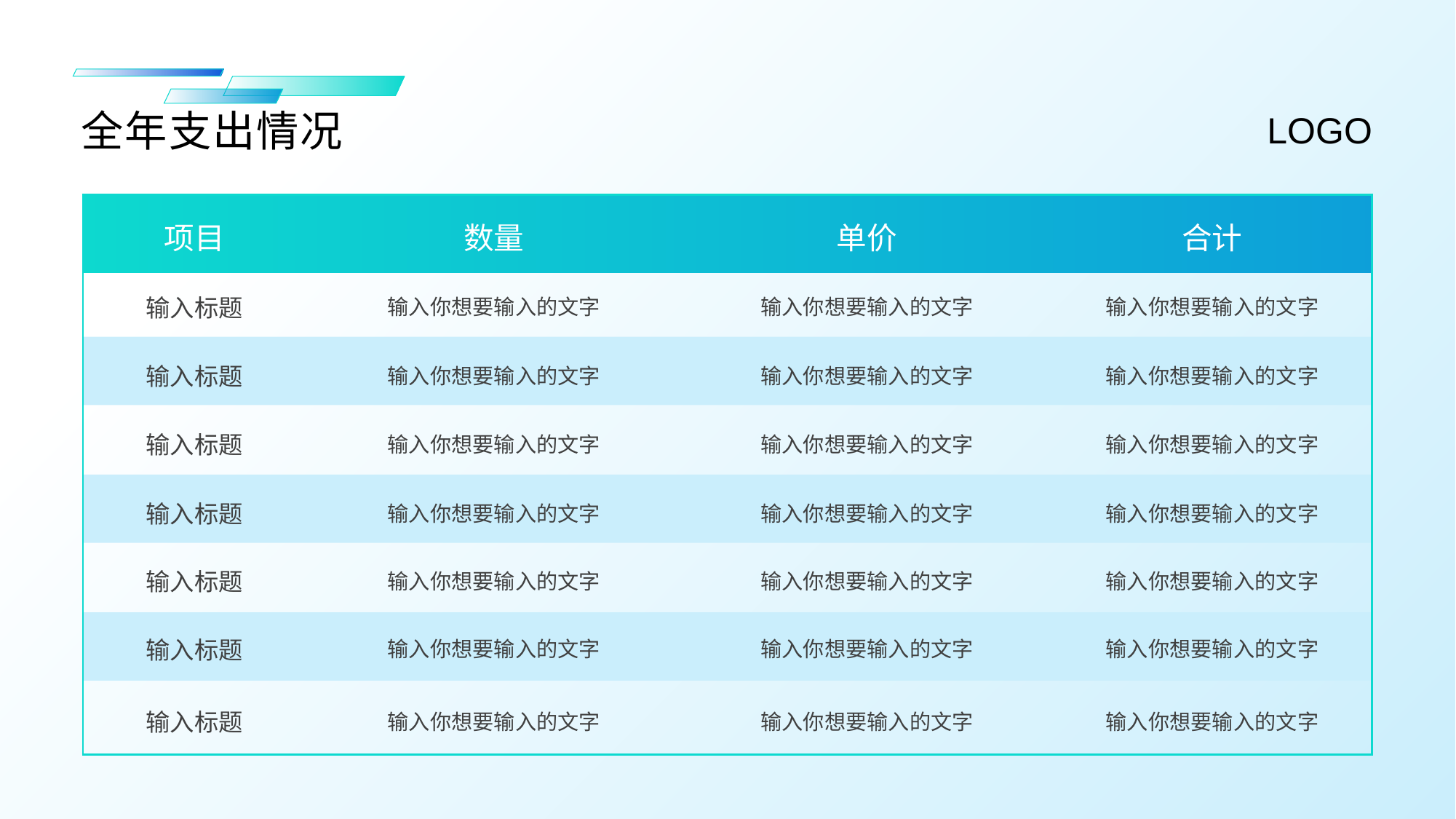

全年支出情况
| 项目 | 数量 | 单价 | 合计 |
| --- | --- | --- | --- |
| 输入标题 | 输入你想要输入的文字 | 输入你想要输入的文字 | 输入你想要输入的文字 |
| 输入标题 | 输入你想要输入的文字 | 输入你想要输入的文字 | 输入你想要输入的文字 |
| 输入标题 | 输入你想要输入的文字 | 输入你想要输入的文字 | 输入你想要输入的文字 |
| 输入标题 | 输入你想要输入的文字 | 输入你想要输入的文字 | 输入你想要输入的文字 |
| 输入标题 | 输入你想要输入的文字 | 输入你想要输入的文字 | 输入你想要输入的文字 |
| 输入标题 | 输入你想要输入的文字 | 输入你想要输入的文字 | 输入你想要输入的文字 |
| 输入标题 | 输入你想要输入的文字 | 输入你想要输入的文字 | 输入你想要输入的文字 |